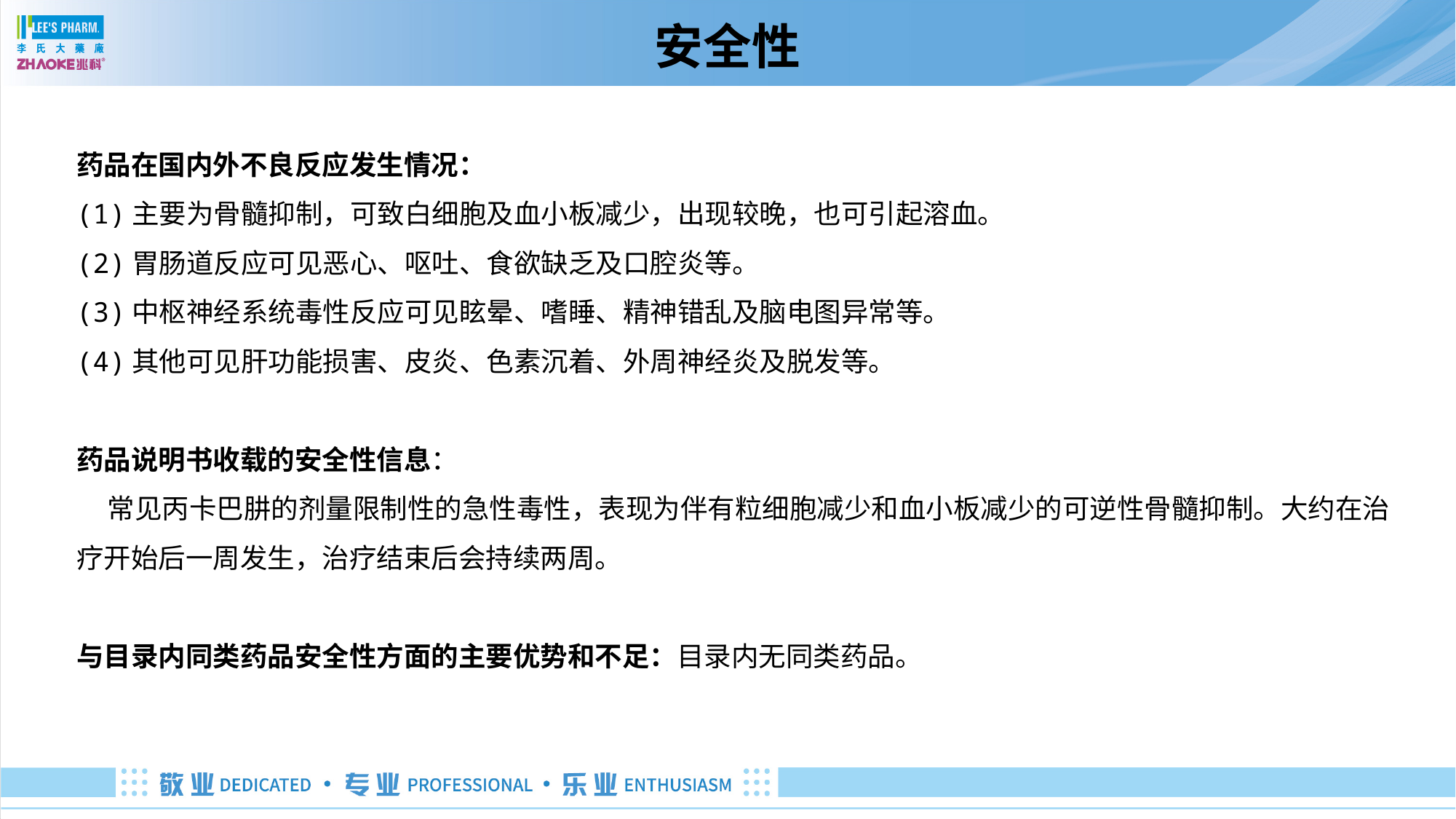

# 安全性
药品在国内外不良反应发生情况：
(1)主要为骨髓抑制，可致白细胞及血小板减少，出现较晚，也可引起溶血。
(2)胃肠道反应可见恶心、呕吐、食欲缺乏及口腔炎等。
(3)中枢神经系统毒性反应可见眩晕、嗜睡、精神错乱及脑电图异常等。
(4)其他可见肝功能损害、皮炎、色素沉着、外周神经炎及脱发等。

药品说明书收载的安全性信息：
    常见丙卡巴肼的剂量限制性的急性毒性，表现为伴有粒细胞减少和血小板减少的可逆性骨髓抑制。大约在治疗开始后一周发生，治疗结束后会持续两周。

与目录内同类药品安全性方面的主要优势和不足：目录内无同类药品。